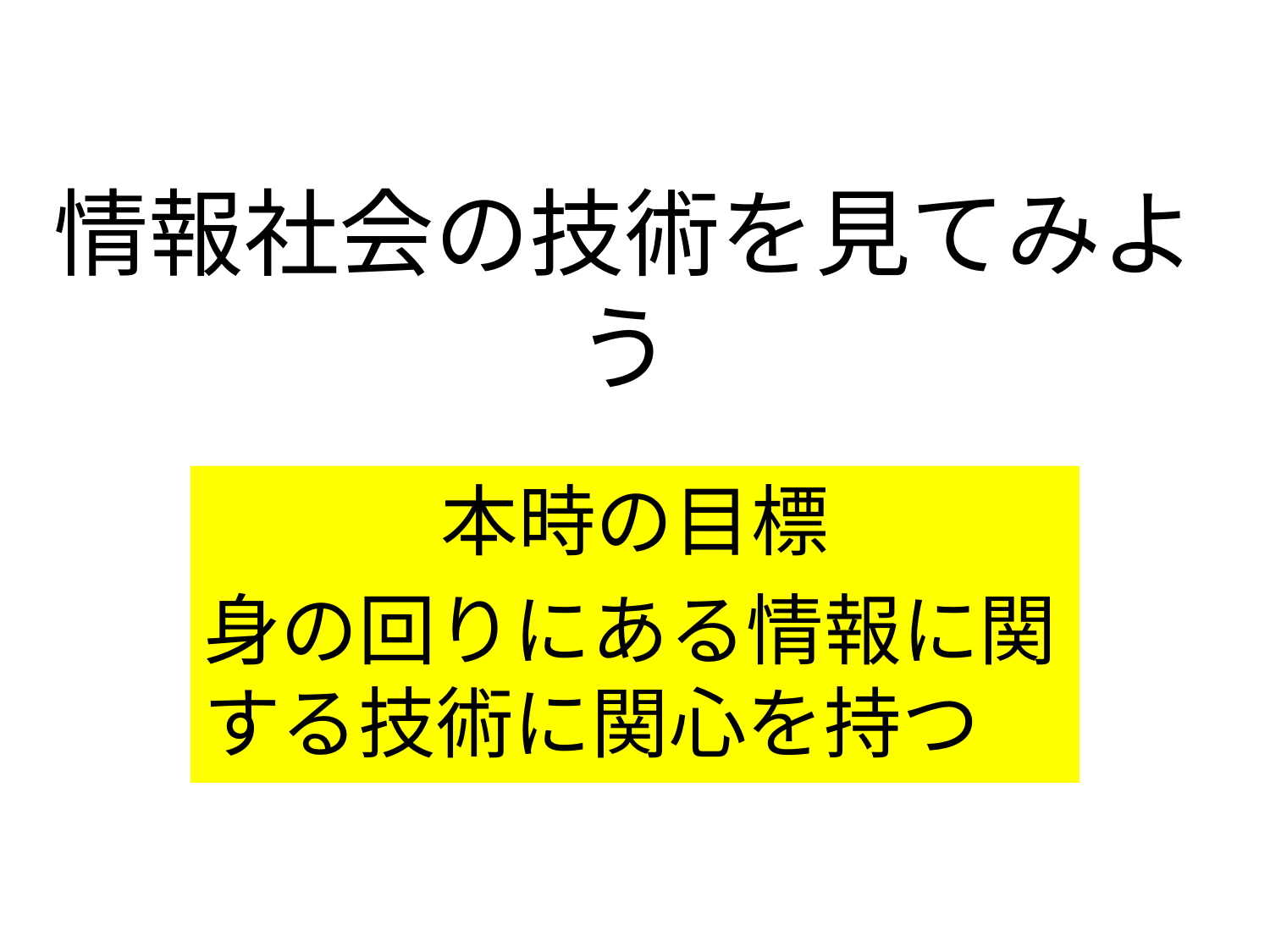

# 情報社会の技術を見てみよう
本時の目標
身の回りにある情報に関する技術に関心を持つ